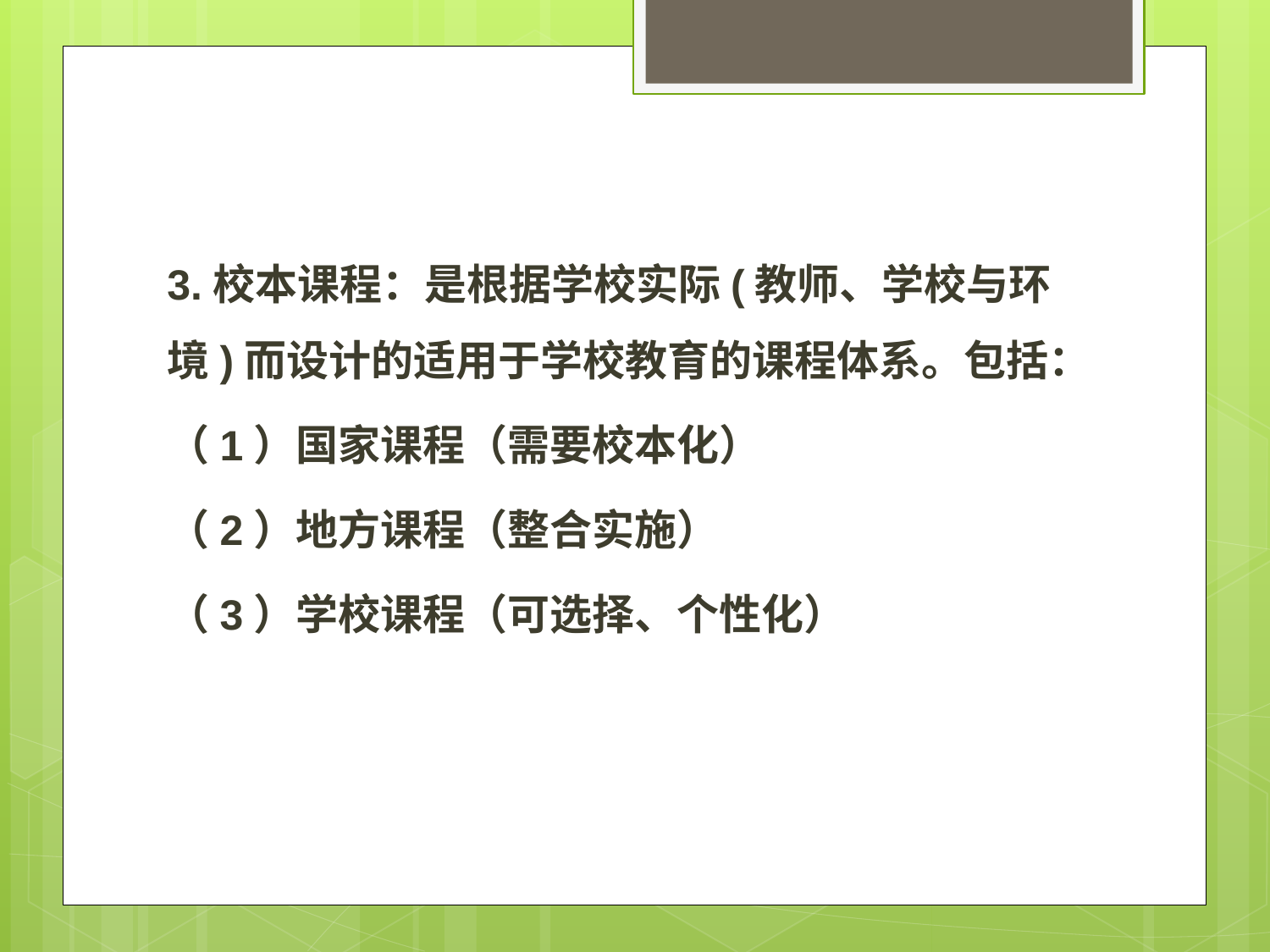

3.校本课程：是根据学校实际(教师、学校与环境)而设计的适用于学校教育的课程体系。包括：
（1）国家课程（需要校本化）
（2）地方课程（整合实施）
（3）学校课程（可选择、个性化）